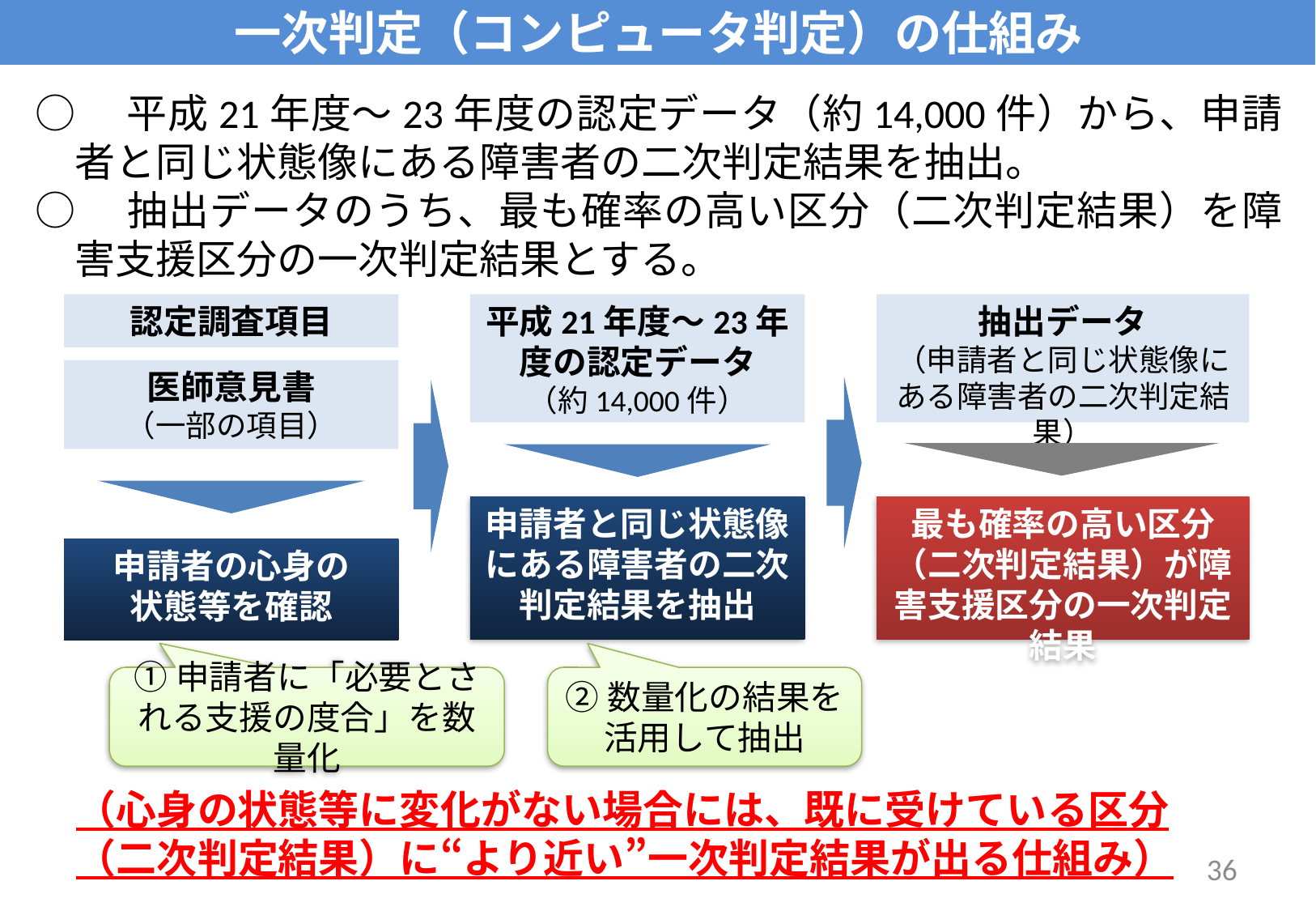

# 一次判定（コンピュータ判定）の仕組み
○　平成21年度～23年度の認定データ（約14,000件）から、申請者と同じ状態像にある障害者の二次判定結果を抽出。
○　抽出データのうち、最も確率の高い区分（二次判定結果）を障害支援区分の一次判定結果とする。
認定調査項目
平成21年度～23年度の認定データ
（約14,000件）
抽出データ
（申請者と同じ状態像にある障害者の二次判定結果）
医師意見書
（一部の項目）

最も確率の高い区分（二次判定結果）が障害支援区分の一次判定結果
申請者と同じ状態像にある障害者の二次判定結果を抽出
申請者の心身の
状態等を確認
①申請者に「必要とされる支援の度合」を数量化
②数量化の結果を
活用して抽出
（心身の状態等に変化がない場合には、既に受けている区分（二次判定結果）に“より近い”一次判定結果が出る仕組み）
36